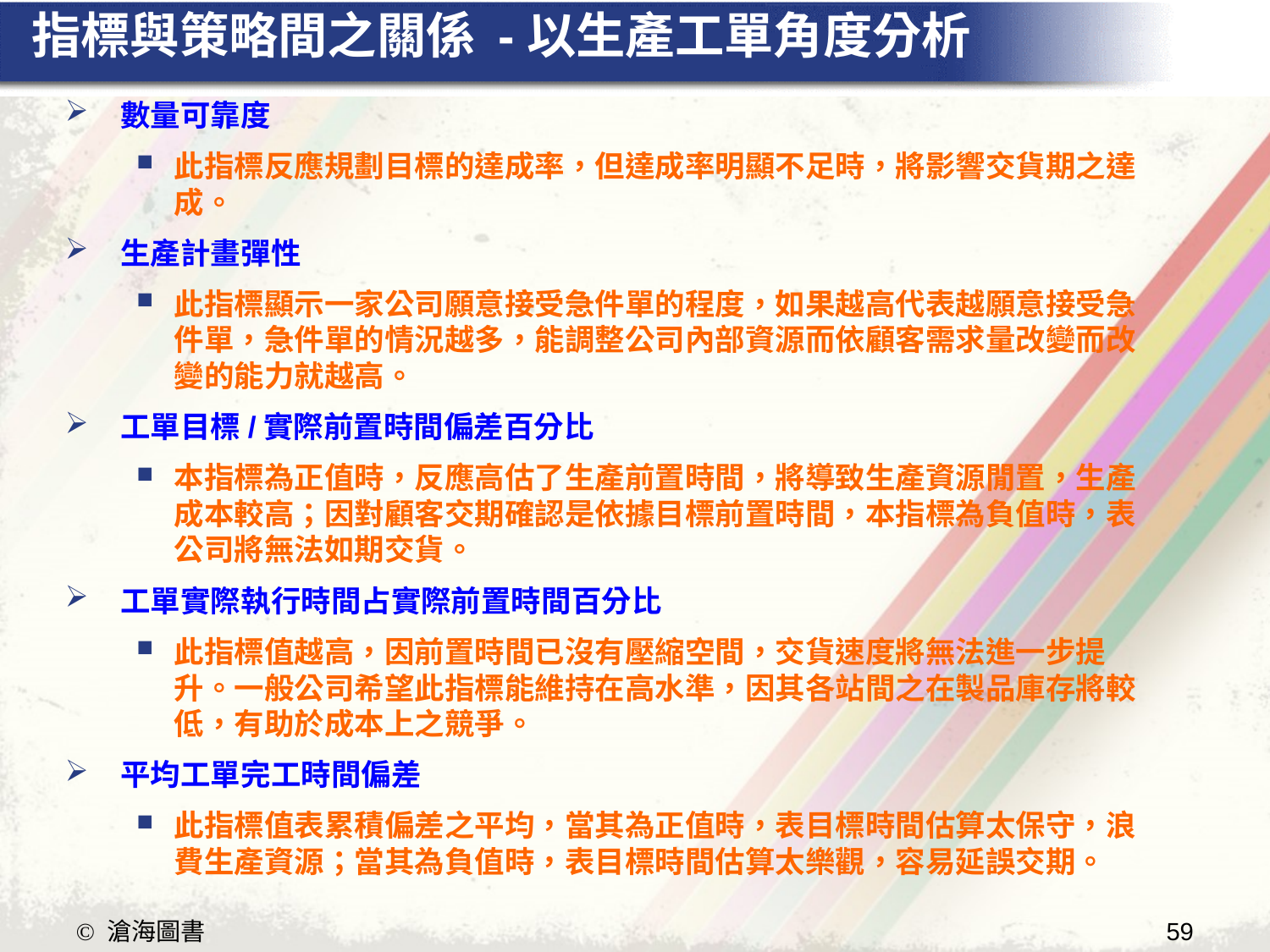

# 指標與策略間之關係 -以生產工單角度分析
數量可靠度
此指標反應規劃目標的達成率，但達成率明顯不足時，將影響交貨期之達成。
生產計畫彈性
此指標顯示一家公司願意接受急件單的程度，如果越高代表越願意接受急件單，急件單的情況越多，能調整公司內部資源而依顧客需求量改變而改變的能力就越高。
工單目標/實際前置時間偏差百分比
本指標為正值時，反應高估了生產前置時間，將導致生產資源閒置，生產成本較高；因對顧客交期確認是依據目標前置時間，本指標為負值時，表公司將無法如期交貨。
工單實際執行時間占實際前置時間百分比
此指標值越高，因前置時間已沒有壓縮空間，交貨速度將無法進一步提升。一般公司希望此指標能維持在高水準，因其各站間之在製品庫存將較低，有助於成本上之競爭。
平均工單完工時間偏差
此指標值表累積偏差之平均，當其為正值時，表目標時間估算太保守，浪費生產資源；當其為負值時，表目標時間估算太樂觀，容易延誤交期。
59